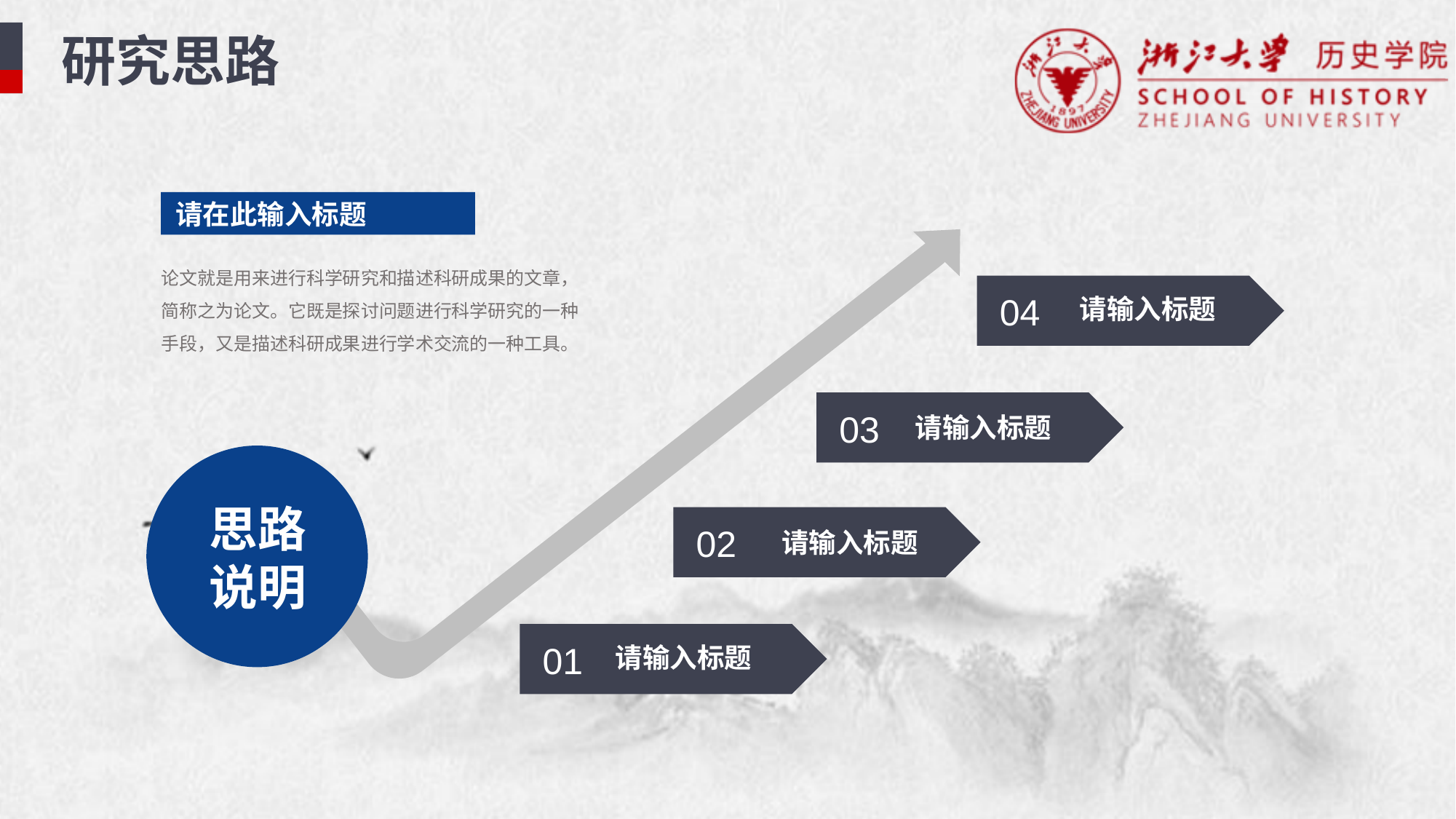

研究思路

请在此输入标题
论文就是用来进行科学研究和描述科研成果的文章，简称之为论文。它既是探讨问题进行科学研究的一种手段，又是描述科研成果进行学术交流的一种工具。

04
请输入标题

03
请输入标题

思路
说明

02
请输入标题

01
请输入标题